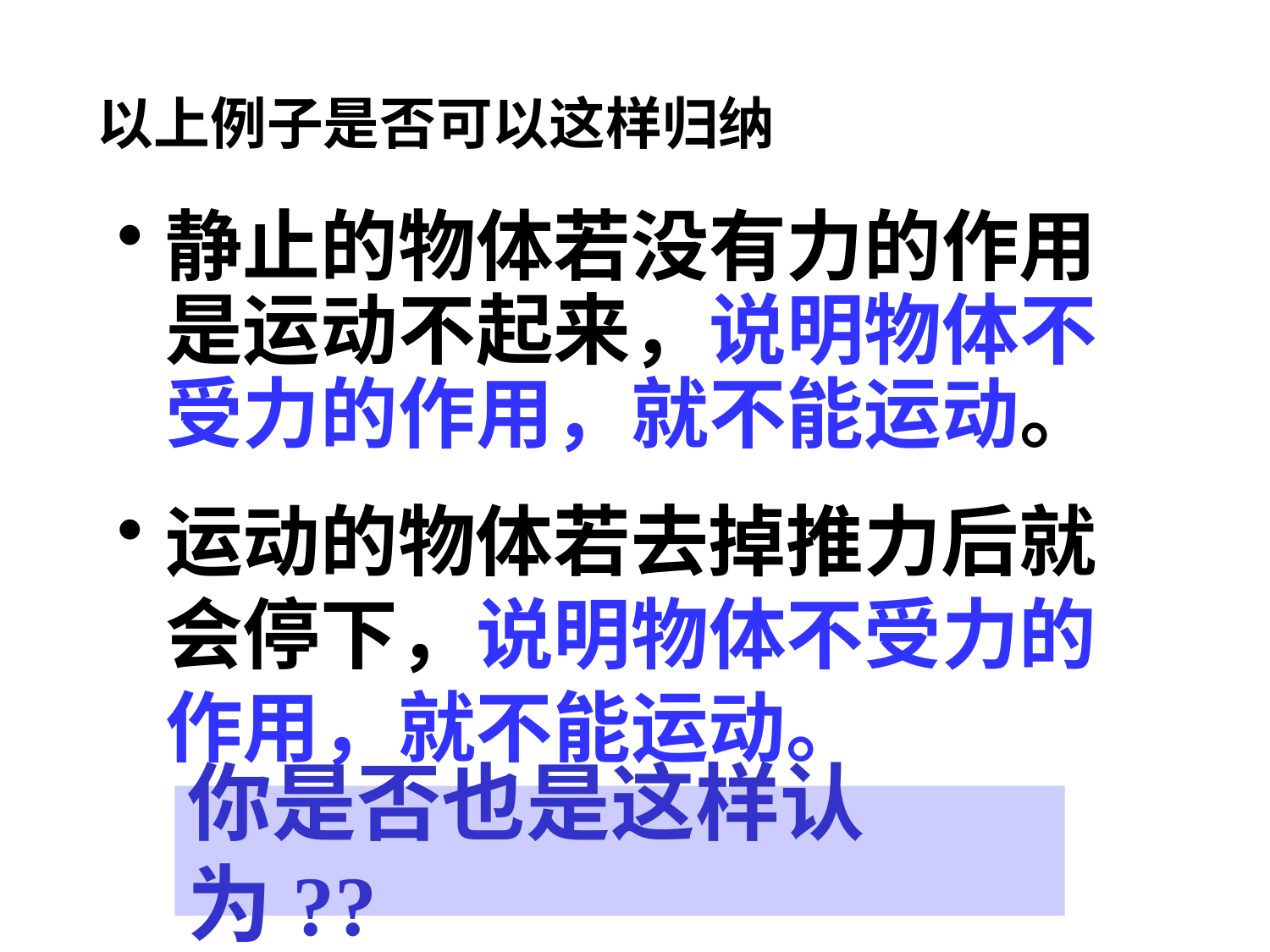

# 以上例子是否可以这样归纳
静止的物体若没有力的作用是运动不起来，说明物体不受力的作用，就不能运动。
运动的物体若去掉推力后就会停下，说明物体不受力的作用，就不能运动。
你是否也是这样认为??